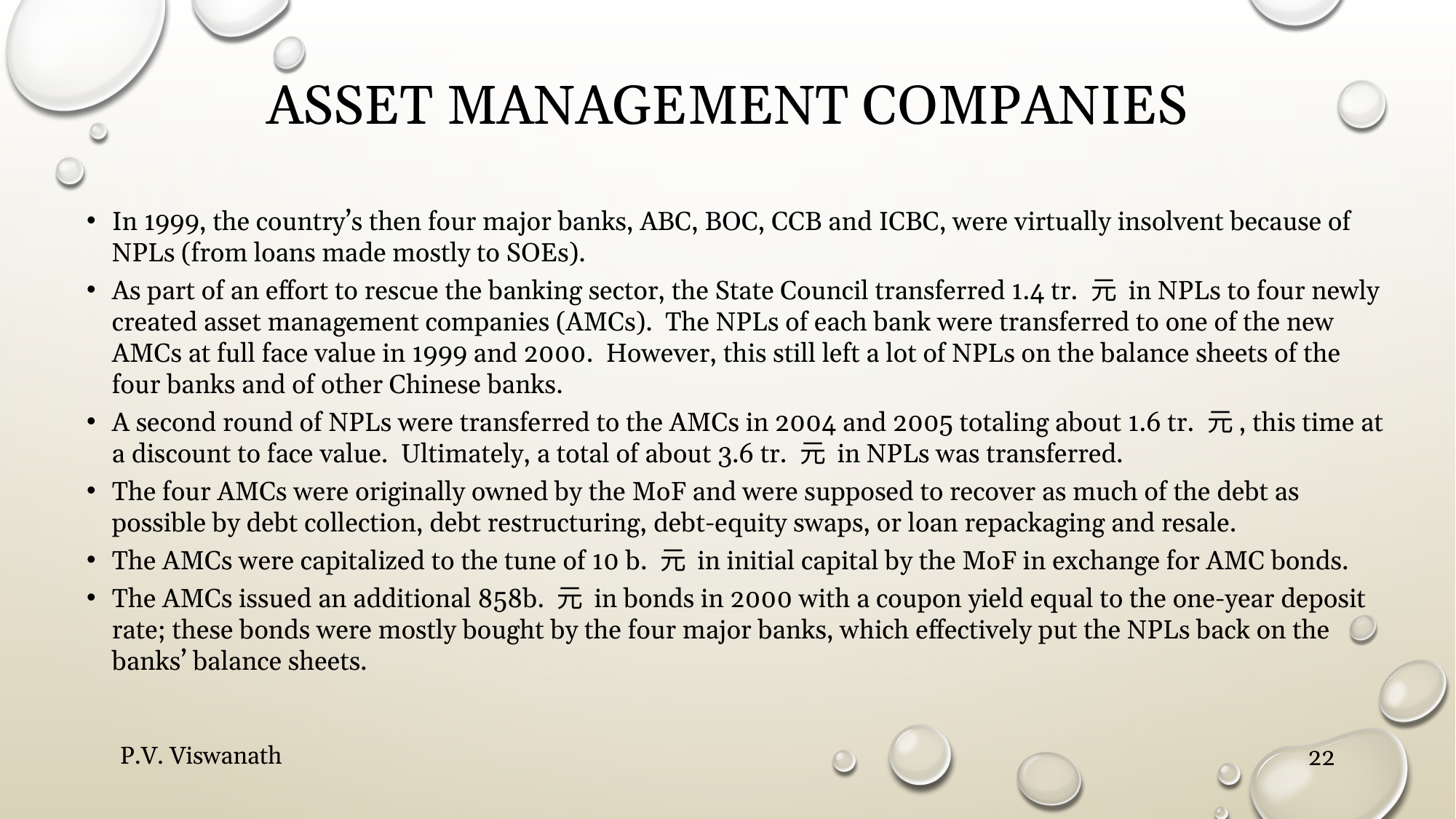

# Asset management companies
In 1999, the country’s then four major banks, ABC, BOC, CCB and ICBC, were virtually insolvent because of NPLs (from loans made mostly to SOEs).
As part of an effort to rescue the banking sector, the State Council transferred 1.4 tr. 元 in NPLs to four newly created asset management companies (AMCs).  The NPLs of each bank were transferred to one of the new AMCs at full face value in 1999 and 2000.  However, this still left a lot of NPLs on the balance sheets of the four banks and of other Chinese banks.
A second round of NPLs were transferred to the AMCs in 2004 and 2005 totaling about 1.6 tr. 元, this time at a discount to face value.  Ultimately, a total of about 3.6 tr. 元 in NPLs was transferred.
The four AMCs were originally owned by the MoF and were supposed to recover as much of the debt as possible by debt collection, debt restructuring, debt-equity swaps, or loan repackaging and resale.
The AMCs were capitalized to the tune of 10 b. 元 in initial capital by the MoF in exchange for AMC bonds.
The AMCs issued an additional 858b. 元 in bonds in 2000 with a coupon yield equal to the one-year deposit rate; these bonds were mostly bought by the four major banks, which effectively put the NPLs back on the banks’ balance sheets.

P.V. Viswanath
22